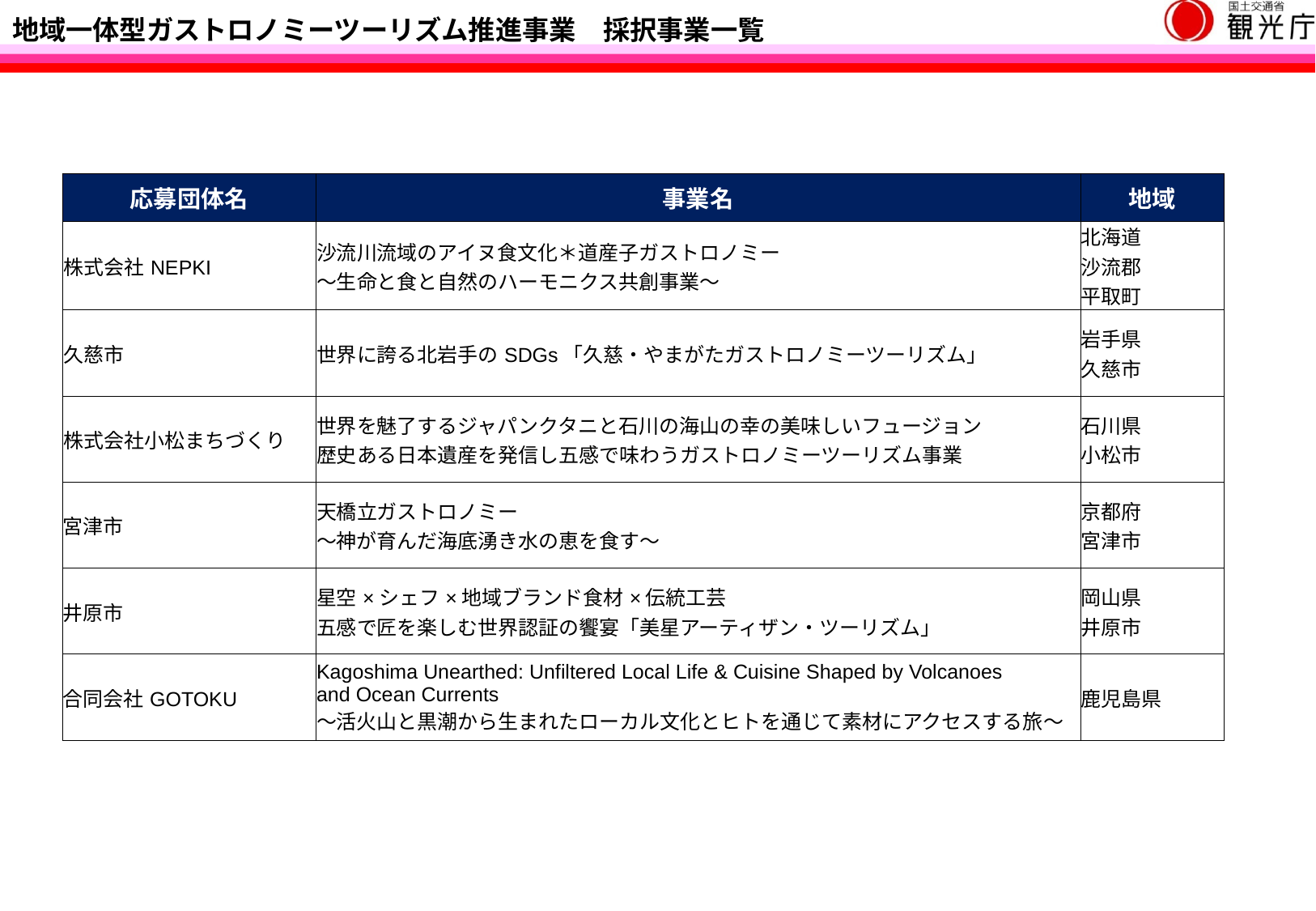

地域一体型ガストロノミーツーリズム推進事業　採択事業一覧
| 応募団体名 | 事業名 | 地域 |
| --- | --- | --- |
| 株式会社NEPKI | 沙流川流域のアイヌ食文化＊道産子ガストロノミー 〜生命と食と自然のハーモニクス共創事業〜 | 北海道 沙流郡 平取町 |
| 久慈市 | 世界に誇る北岩手のSDGs「久慈・やまがたガストロノミーツーリズム」 | 岩手県 久慈市 |
| 株式会社小松まちづくり | 世界を魅了するジャパンクタニと石川の海山の幸の美味しいフュージョン 歴史ある日本遺産を発信し五感で味わうガストロノミーツーリズム事業 | 石川県 小松市 |
| 宮津市 | 天橋立ガストロノミー ～神が育んだ海底湧き水の恵を食す～ | 京都府 宮津市 |
| 井原市 | 星空×シェフ×地域ブランド食材×伝統工芸 五感で匠を楽しむ世界認証の饗宴「美星アーティザン・ツーリズム」 | 岡山県 井原市 |
| 合同会社GOTOKU | Kagoshima Unearthed: Unfiltered Local Life & Cuisine Shaped by Volcanoes and Ocean Currents ～活火山と黒潮から生まれたローカル文化とヒトを通じて素材にアクセスする旅～ | 鹿児島県 |